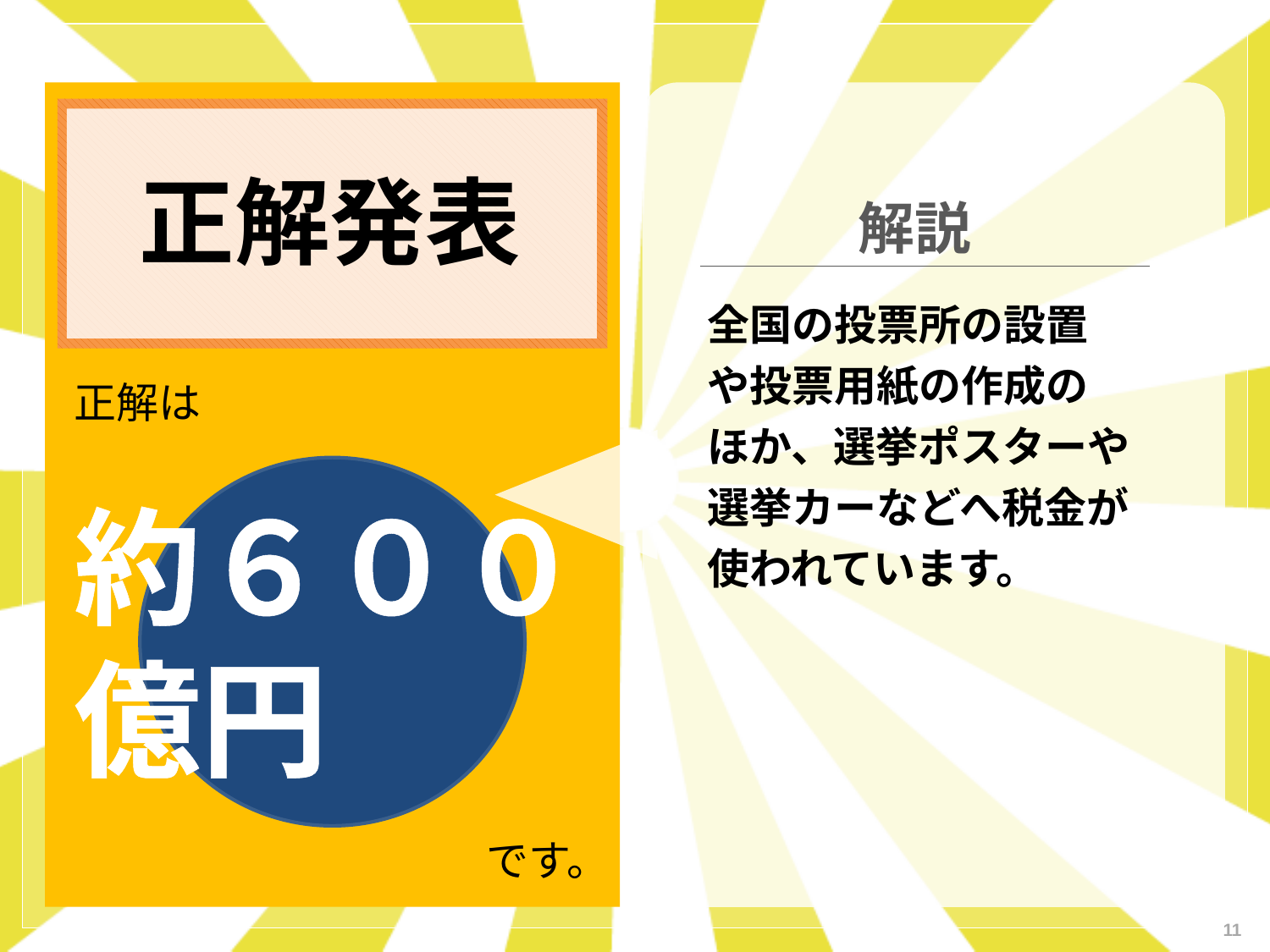

正解発表
解説
全国の投票所の設置や投票用紙の作成のほか、選挙ポスターや選挙カーなどへ税金が使われています。
正解は

約６００
億円
です。
11